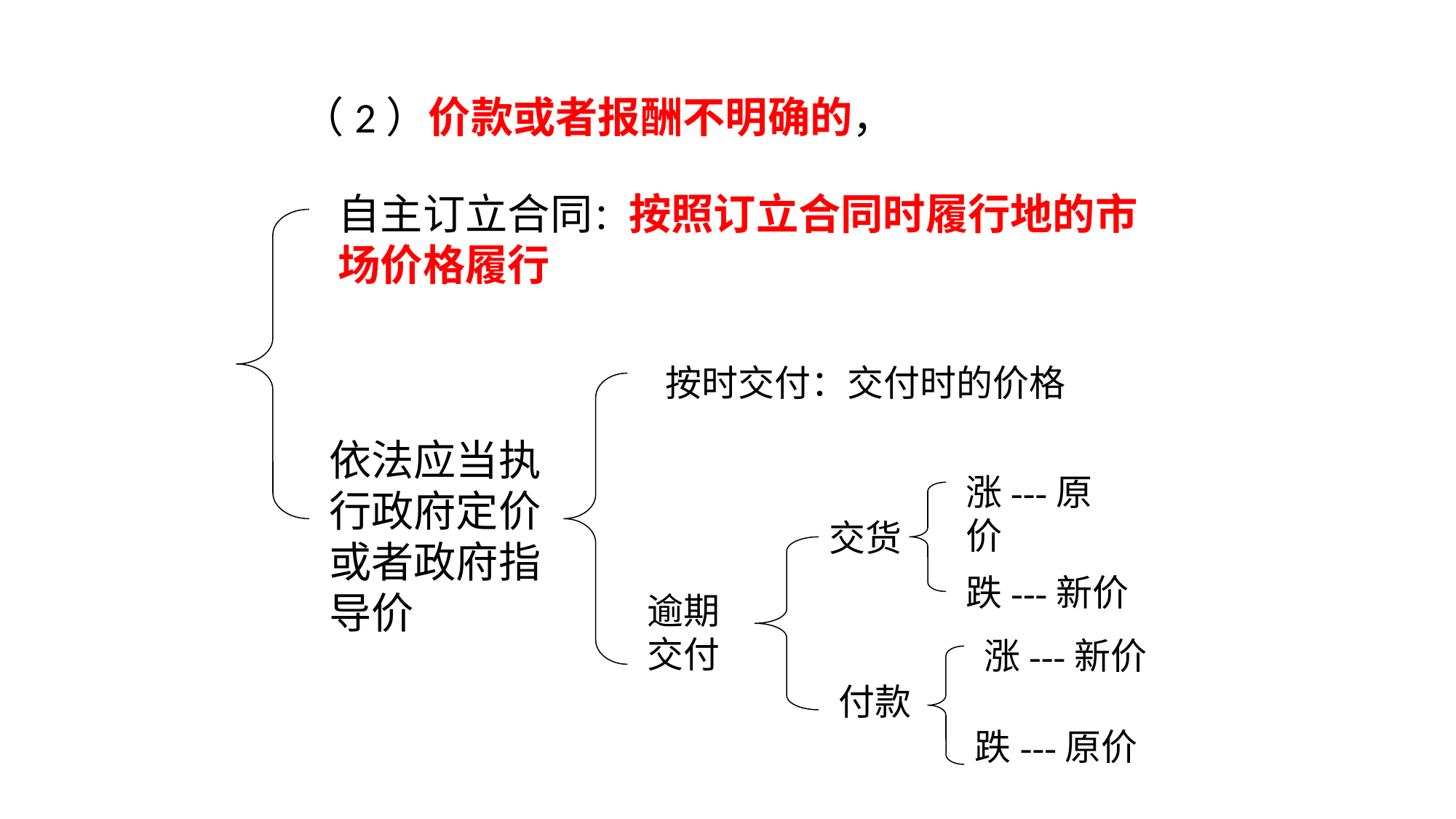

（2）价款或者报酬不明确的，

自主订立合同：按照订立合同时履行地的市场价格履行

按时交付：交付时的价格

依法应当执行政府定价或者政府指导价
涨---原价

交货

跌---新价
逾期交付
涨---新价

付款
跌---原价